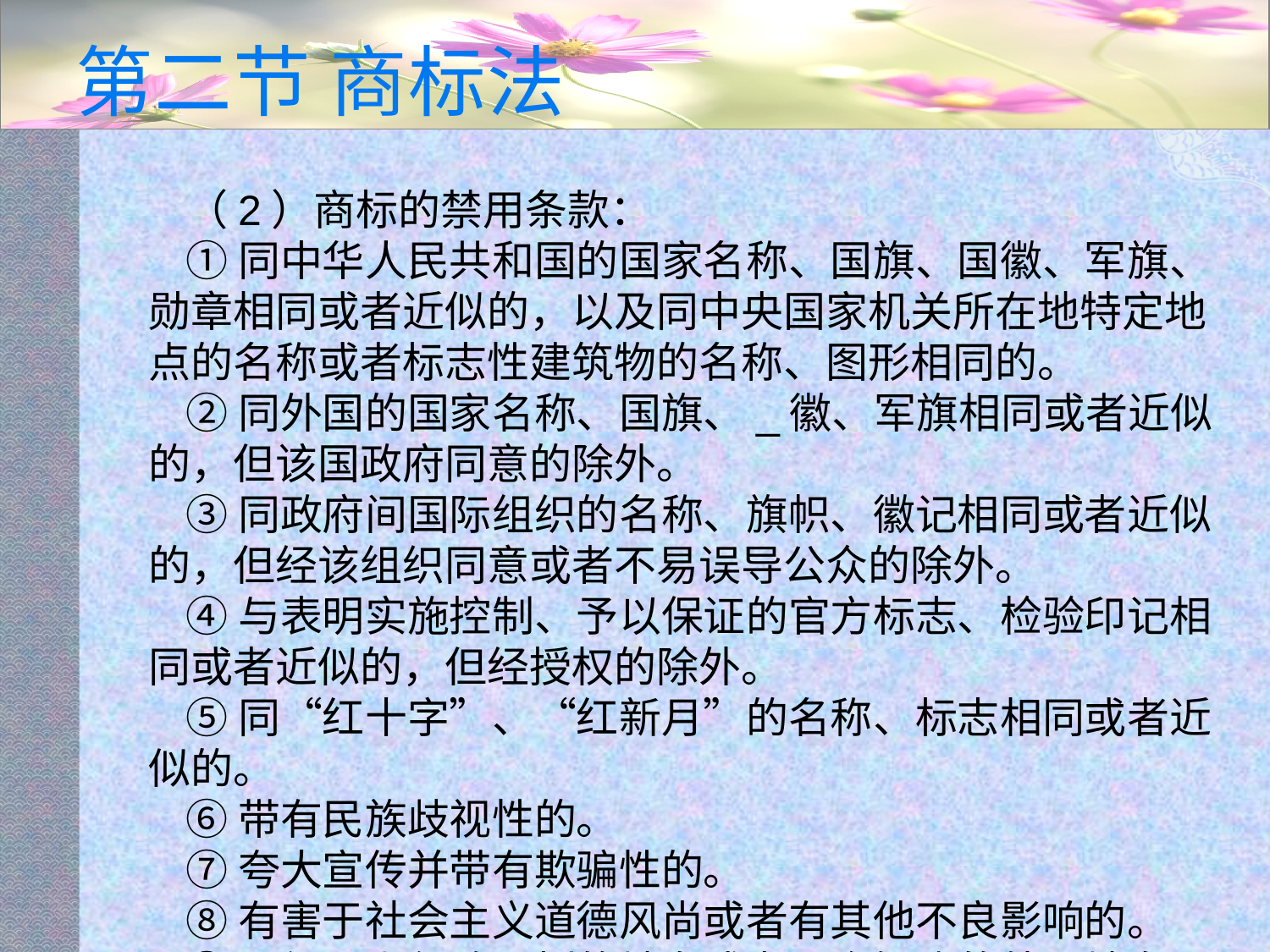

# 第二节 商标法
（2）商标的禁用条款：
①同中华人民共和国的国家名称、国旗、国徽、军旗、勋章相同或者近似的，以及同中央国家机关所在地特定地点的名称或者标志性建筑物的名称、图形相同的。
②同外国的国家名称、国旗、_徽、军旗相同或者近似的，但该国政府同意的除外。
③同政府间国际组织的名称、旗帜、徽记相同或者近似的，但经该组织同意或者不易误导公众的除外。
④与表明实施控制、予以保证的官方标志、检验印记相同或者近似的，但经授权的除外。
⑤同“红十字”、“红新月”的名称、标志相同或者近似的。
⑥带有民族歧视性的。
⑦夸大宣传并带有欺骗性的。
⑧有害于社会主义道德风尚或者有其他不良影响的。
⑨县级以上行政区划的地名或者公众知晓的外国地名。